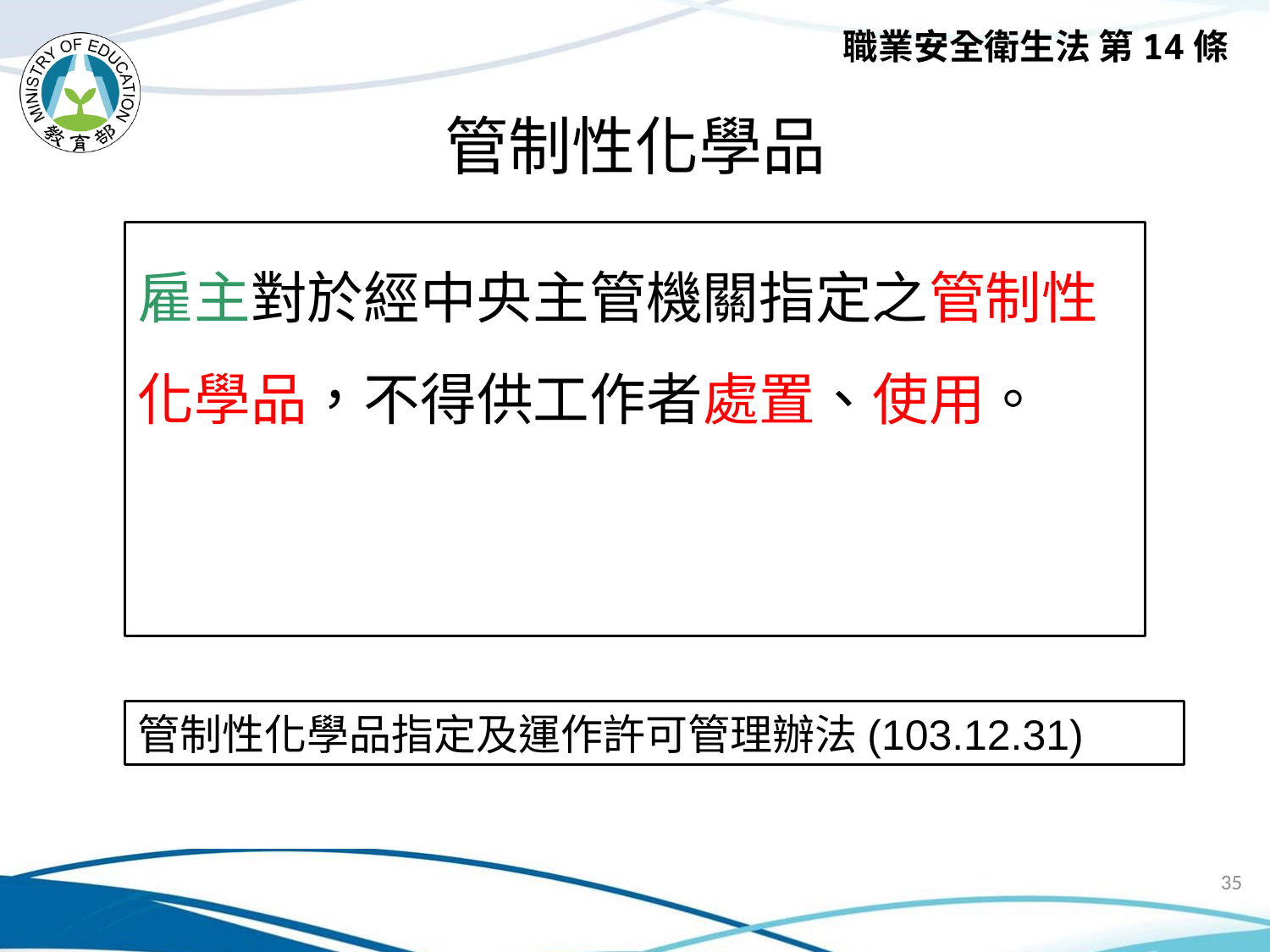

職業安全衛生法 第14條
# 管制性化學品
雇主對於經中央主管機關指定之管制性化學品，不得供工作者處置、使用。

管制性化學品指定及運作許可管理辦法(103.12.31)
35